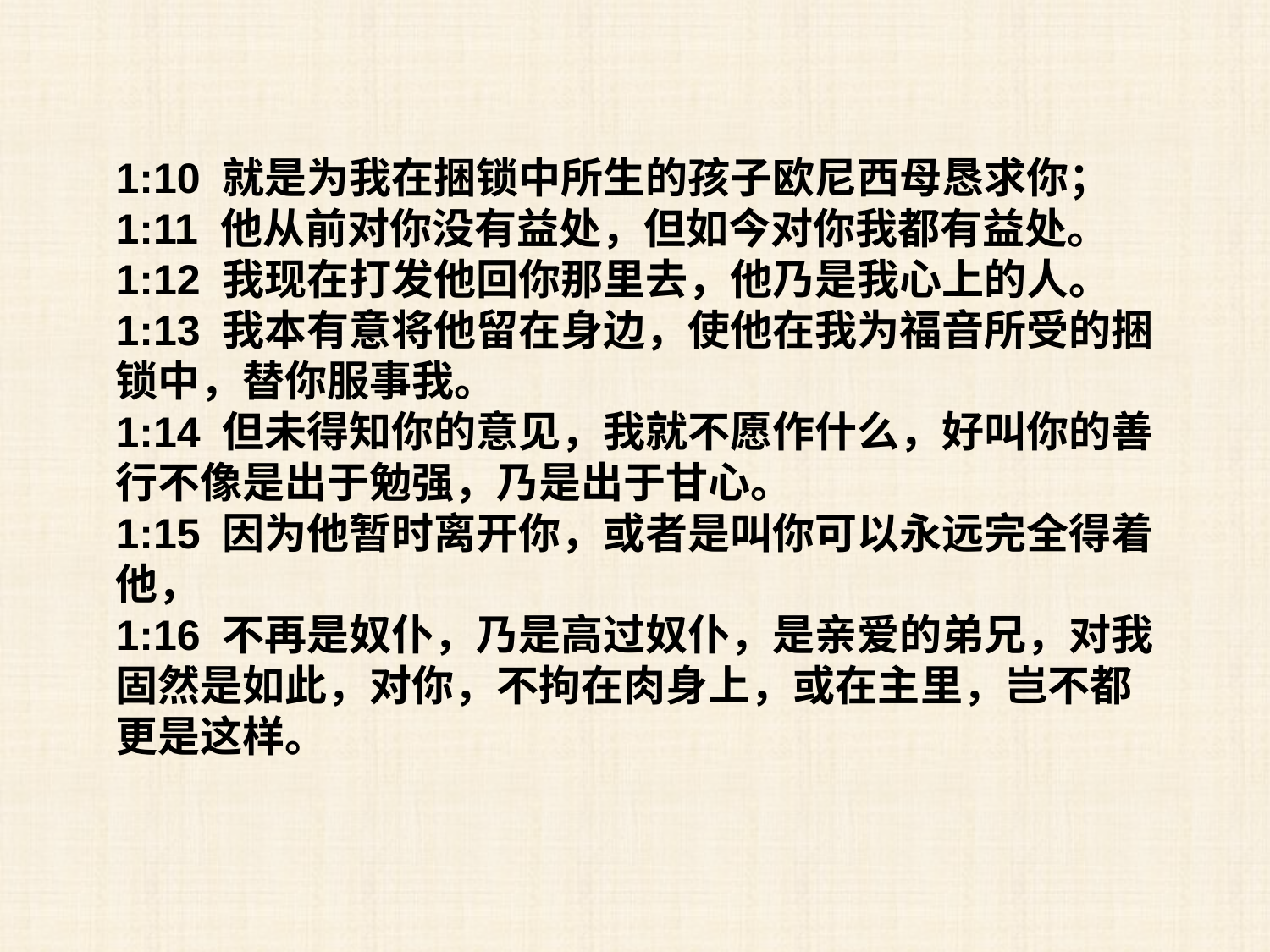

1:10 就是为我在捆锁中所生的孩子欧尼西母恳求你；
1:11 他从前对你没有益处，但如今对你我都有益处。
1:12 我现在打发他回你那里去，他乃是我心上的人。
1:13 我本有意将他留在身边，使他在我为福音所受的捆锁中，替你服事我。
1:14 但未得知你的意见，我就不愿作什么，好叫你的善行不像是出于勉强，乃是出于甘心。
1:15 因为他暂时离开你，或者是叫你可以永远完全得着他，
1:16 不再是奴仆，乃是高过奴仆，是亲爱的弟兄，对我固然是如此，对你，不拘在肉身上，或在主里，岂不都更是这样。